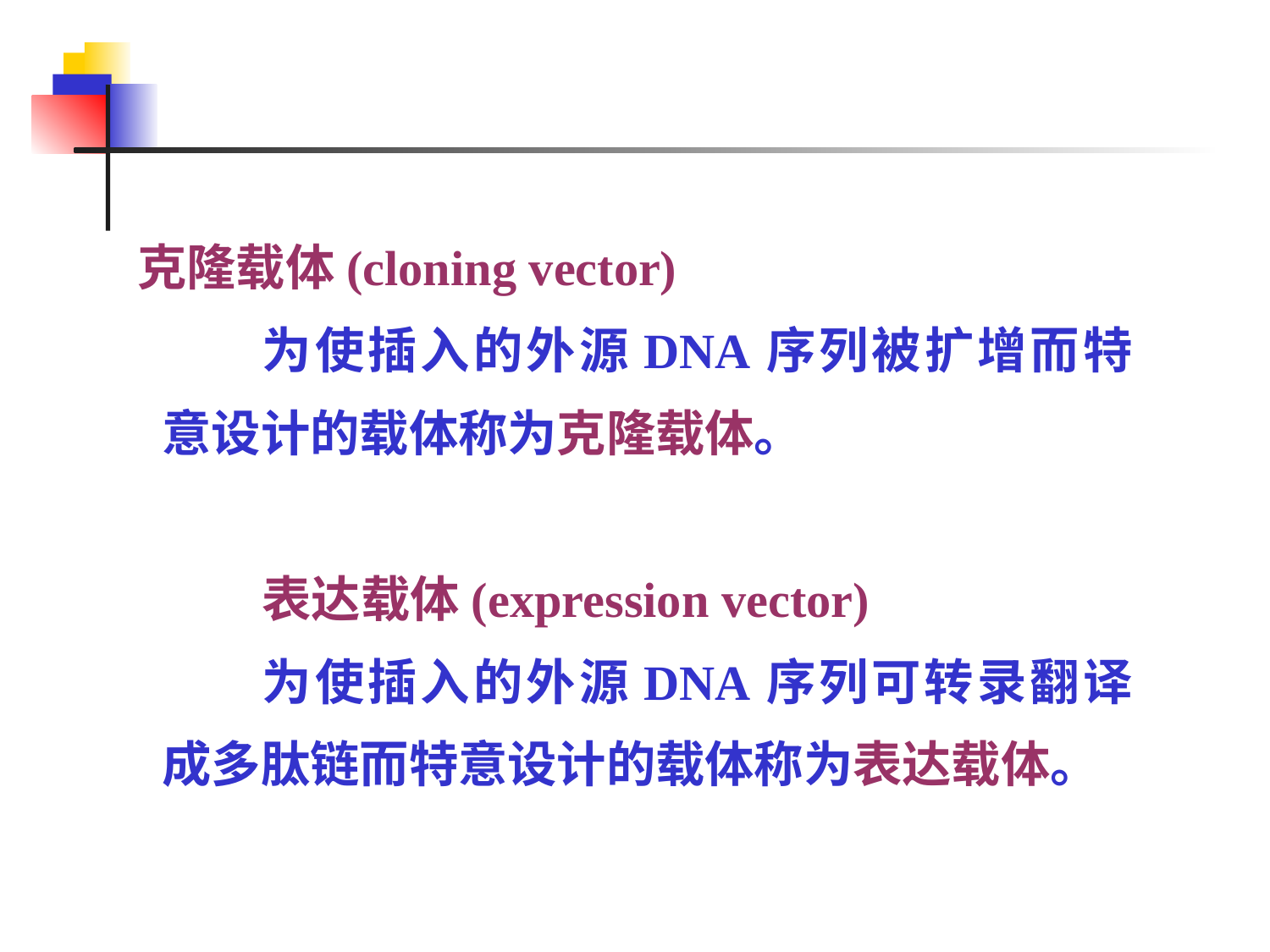

克隆载体(cloning vector)
为使插入的外源DNA序列被扩增而特意设计的载体称为克隆载体。

表达载体(expression vector)
为使插入的外源DNA序列可转录翻译成多肽链而特意设计的载体称为表达载体。